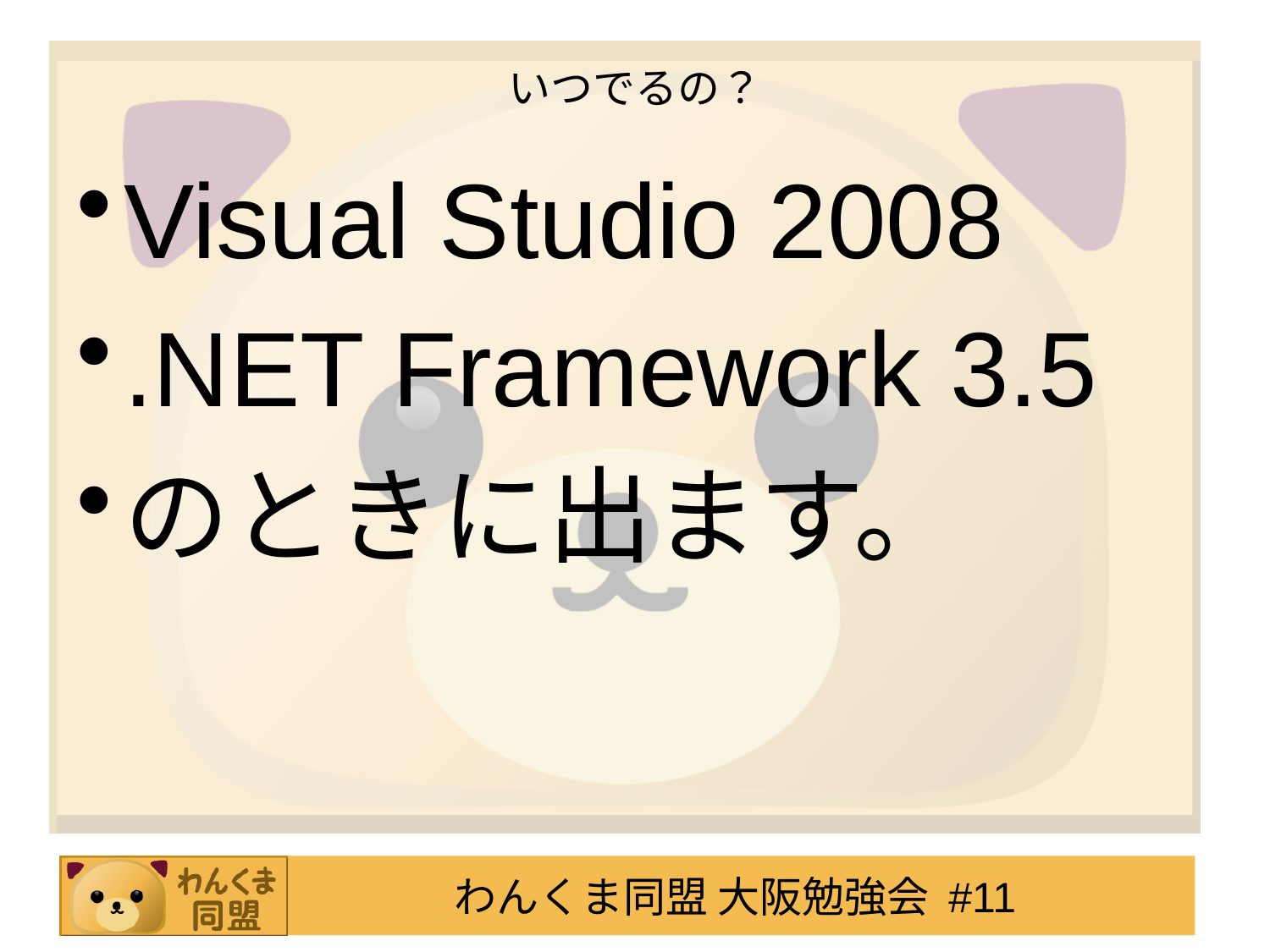

# いつでるの？
Visual Studio 2008
.NET Framework 3.5
のときに出ます。